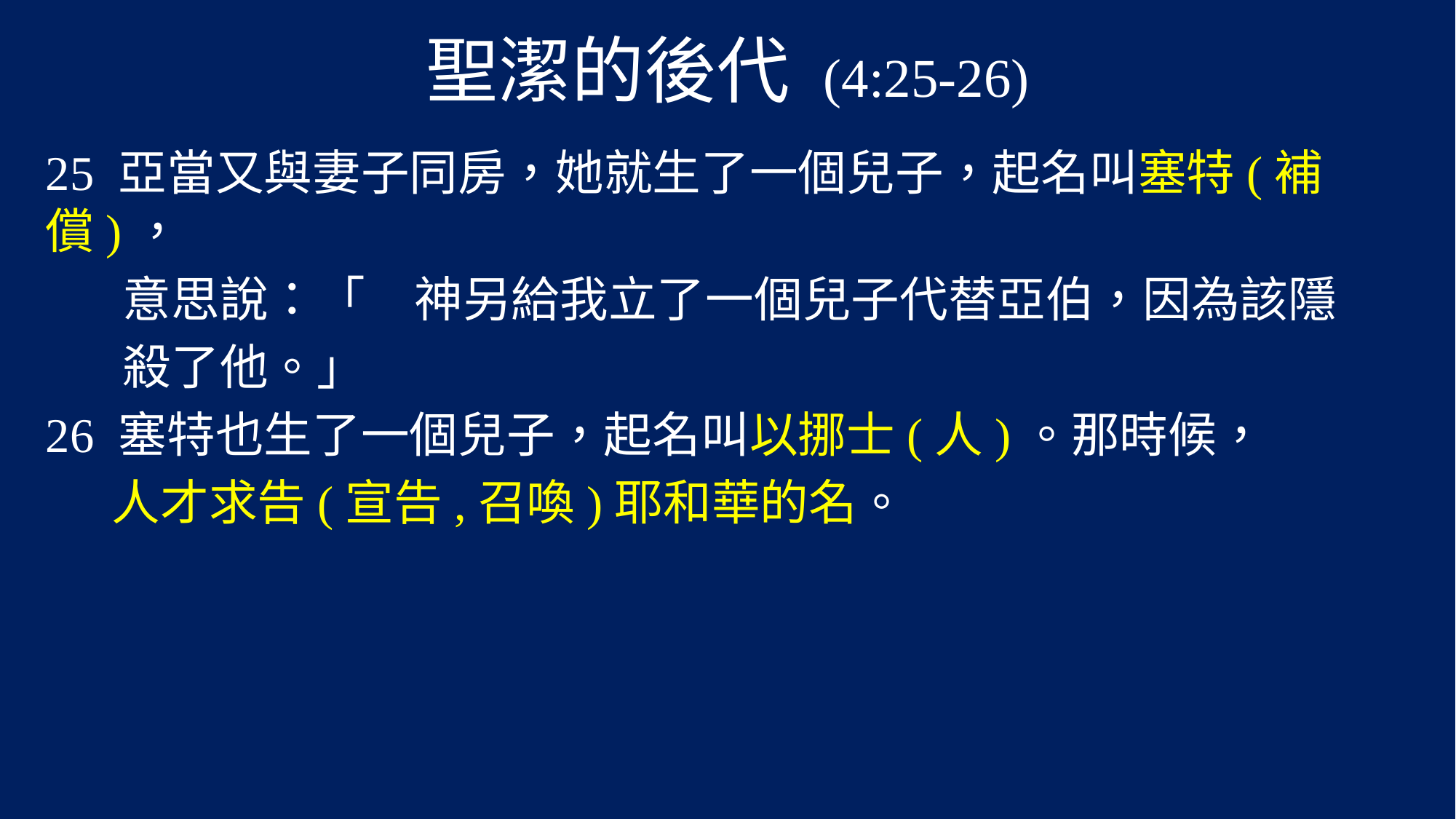

# 聖潔的後代 (4:25-26)
25 亞當又與妻子同房，她就生了一個兒子，起名叫塞特(補償)，
      意思說：「　神另給我立了一個兒子代替亞伯，因為該隱
      殺了他。」
26 塞特也生了一個兒子，起名叫以挪士(人)。那時候，
     人才求告(宣告,召喚)耶和華的名。